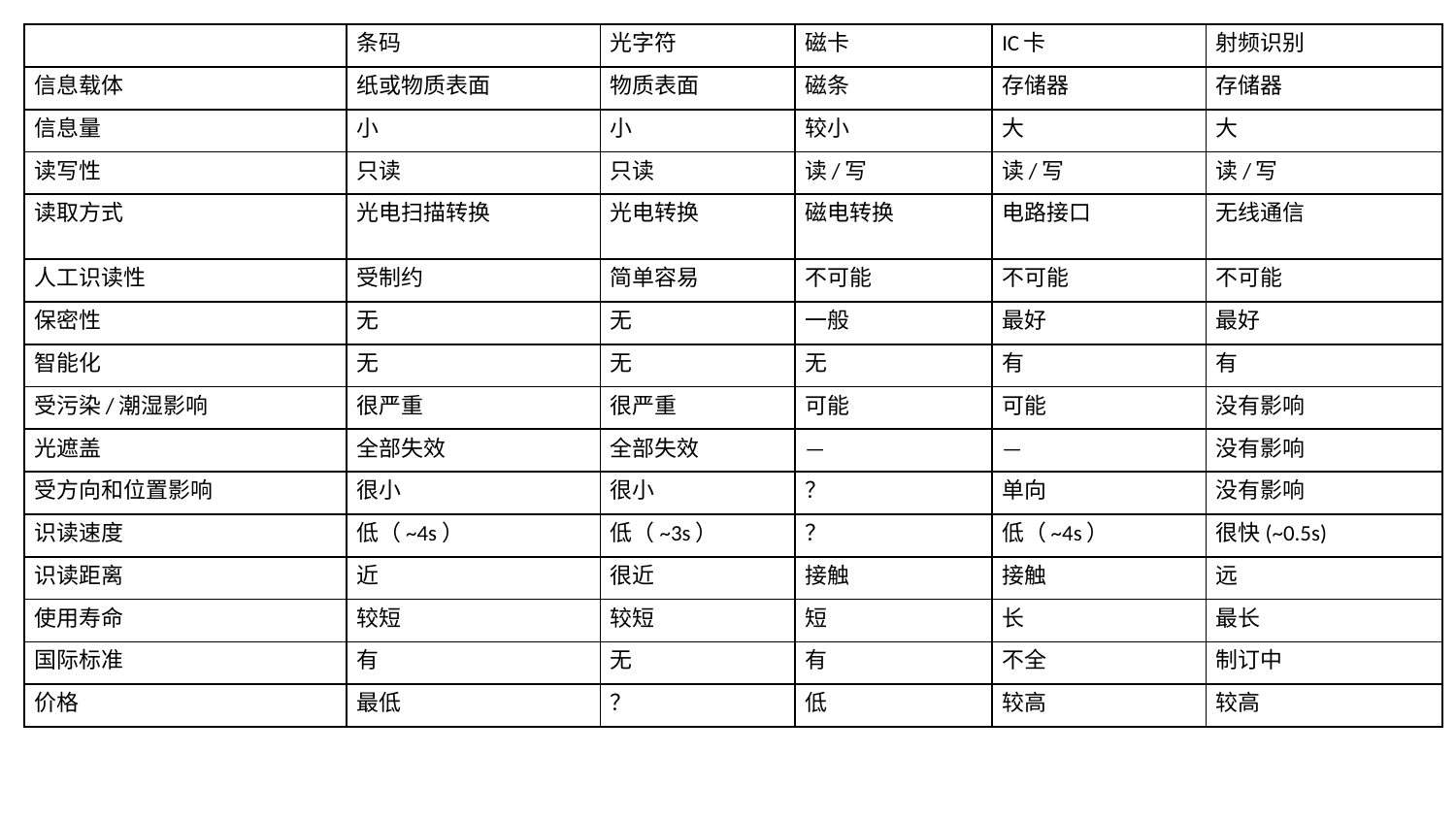

|  | 条码 | 光字符 | 磁卡 | IC卡 | 射频识别 |
| --- | --- | --- | --- | --- | --- |
| 信息载体 | 纸或物质表面 | 物质表面 | 磁条 | 存储器 | 存储器 |
| 信息量 | 小 | 小 | 较小 | 大 | 大 |
| 读写性 | 只读 | 只读 | 读/写 | 读/写 | 读/写 |
| 读取方式 | 光电扫描转换 | 光电转换 | 磁电转换 | 电路接口 | 无线通信 |
| 人工识读性 | 受制约 | 简单容易 | 不可能 | 不可能 | 不可能 |
| 保密性 | 无 | 无 | 一般 | 最好 | 最好 |
| 智能化 | 无 | 无 | 无 | 有 | 有 |
| 受污染/潮湿影响 | 很严重 | 很严重 | 可能 | 可能 | 没有影响 |
| 光遮盖 | 全部失效 | 全部失效 | — | — | 没有影响 |
| 受方向和位置影响 | 很小 | 很小 | ？ | 单向 | 没有影响 |
| 识读速度 | 低（~4s） | 低（~3s） | ？ | 低（~4s） | 很快(~0.5s) |
| 识读距离 | 近 | 很近 | 接触 | 接触 | 远 |
| 使用寿命 | 较短 | 较短 | 短 | 长 | 最长 |
| 国际标准 | 有 | 无 | 有 | 不全 | 制订中 |
| 价格 | 最低 | ？ | 低 | 较高 | 较高 |